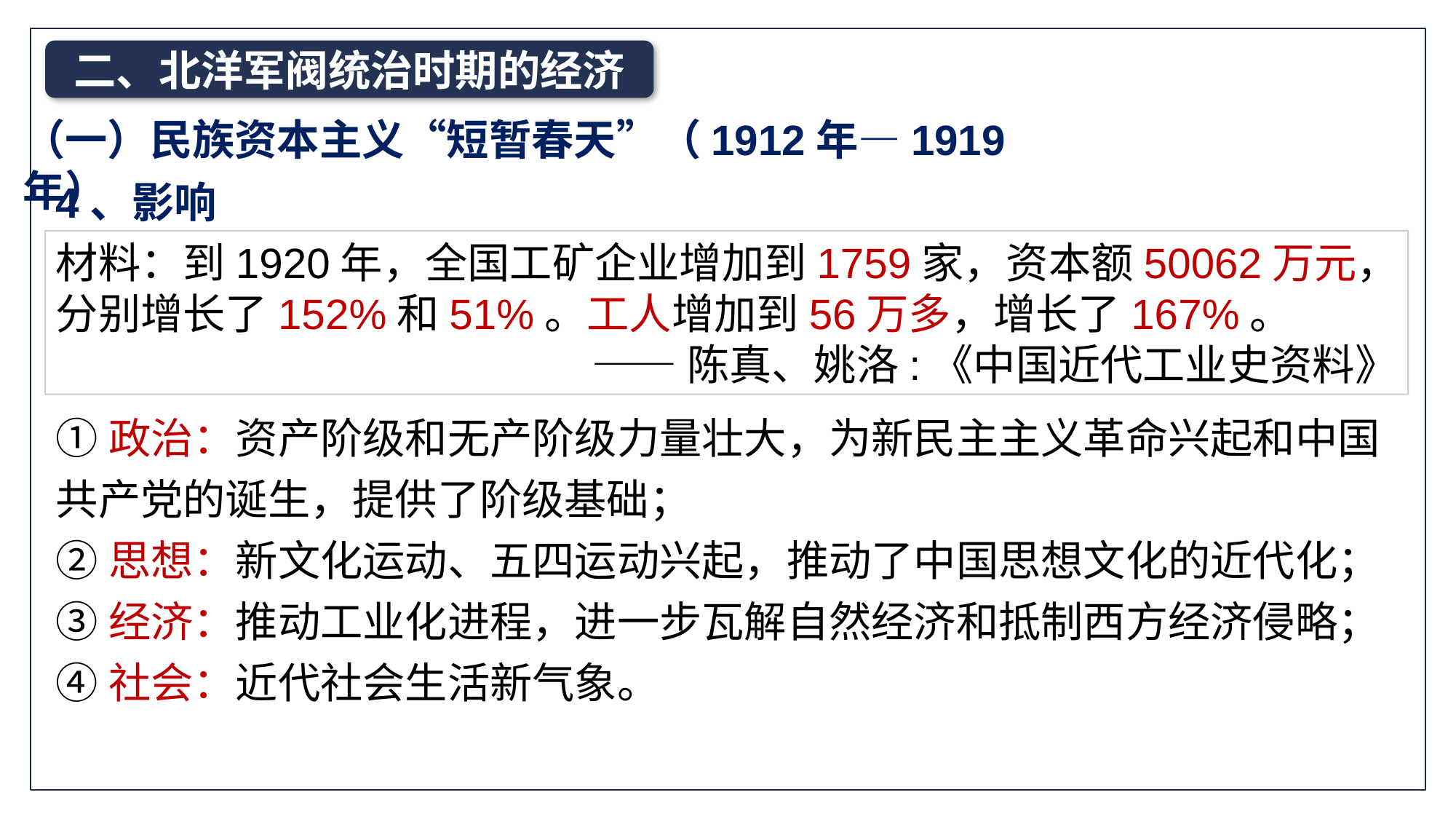

二、北洋军阀统治时期的经济
（一）民族资本主义“短暂春天”（1912年—1919年）
4、影响
材料：到1920年，全国工矿企业增加到1759家，资本额50062万元，分别增长了152%和51%。工人增加到56万多，增长了167%。
——陈真、姚洛:《中国近代工业史资料》
①政治：资产阶级和无产阶级力量壮大，为新民主主义革命兴起和中国共产党的诞生，提供了阶级基础；
②思想：新文化运动、五四运动兴起，推动了中国思想文化的近代化；
③经济：推动工业化进程，进一步瓦解自然经济和抵制西方经济侵略；
④社会：近代社会生活新气象。